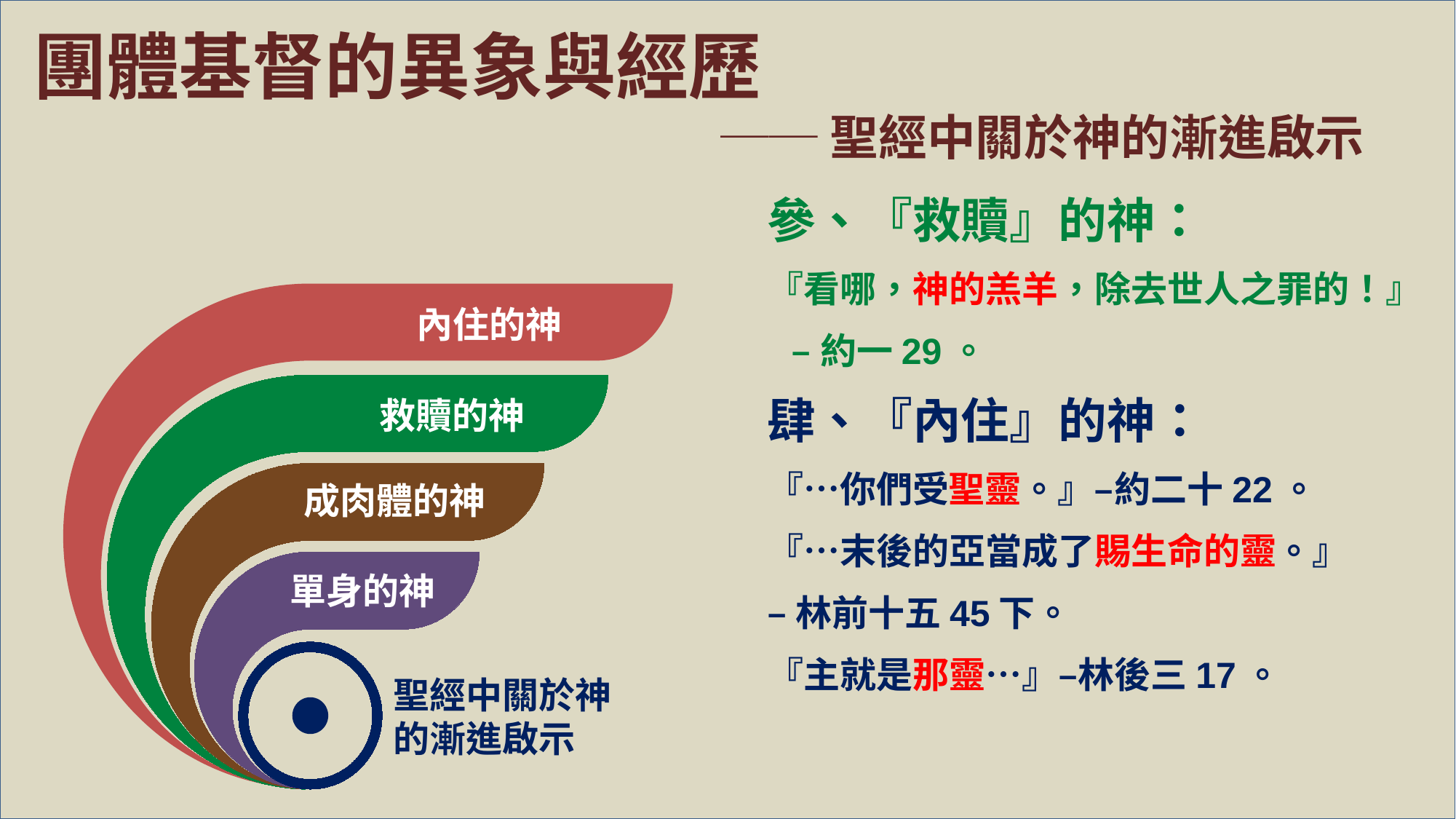

團體基督的異象與經歷
      ──聖經中關於神的漸進啟示

參、『救贖』的神：
『看哪，神的羔羊，除去世人之罪的！』
   –約一29。
肆、『內住』的神：
『…你們受聖靈。』–約二十22。
『…末後的亞當成了賜生命的靈。』
–林前十五45下。
『主就是那靈…』–林後三17。

內住的神

救贖的神

成肉體的神

單身的神

聖經中關於神的漸進啟示